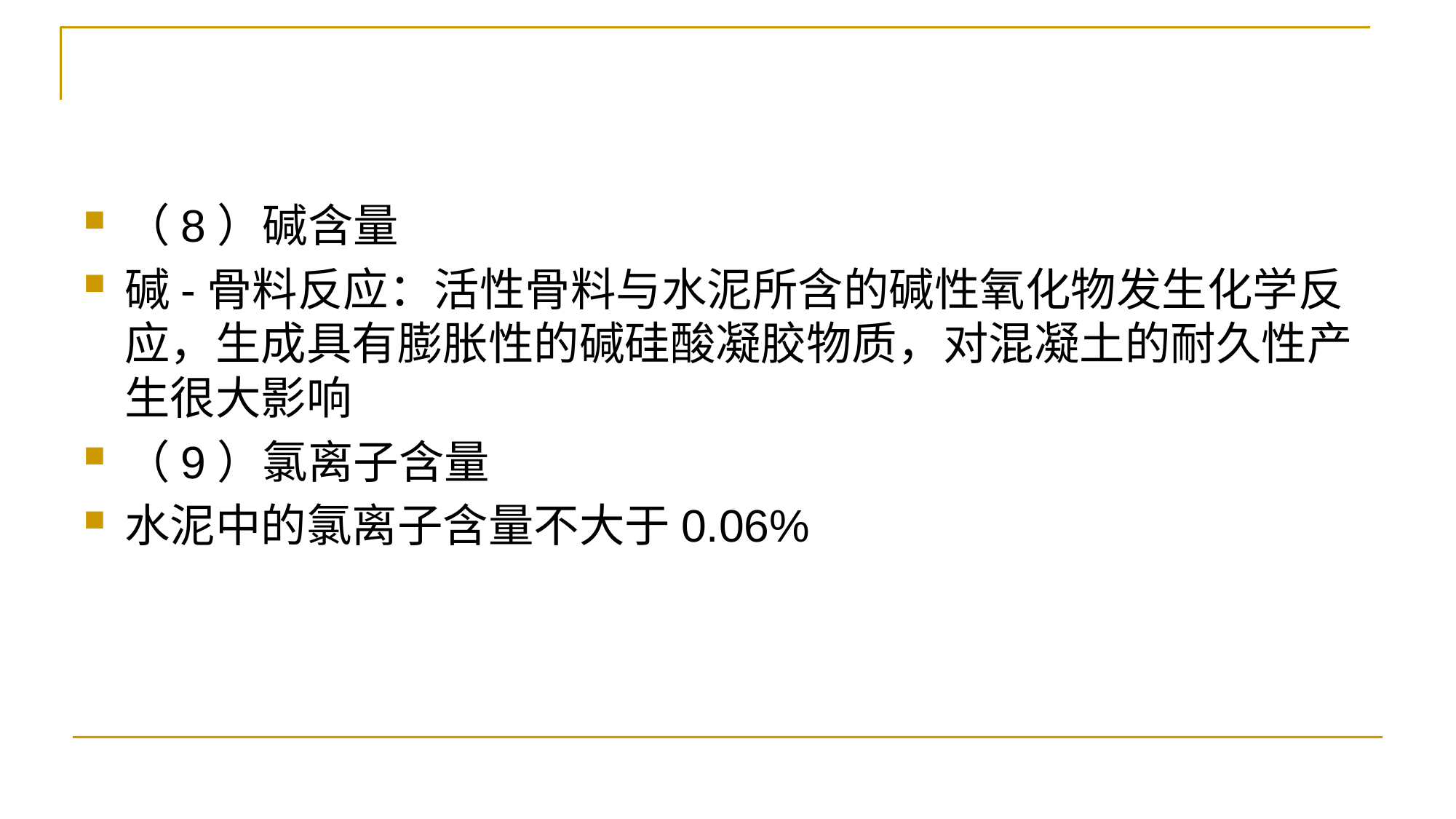

（8）碱含量
碱-骨料反应：活性骨料与水泥所含的碱性氧化物发生化学反应，生成具有膨胀性的碱硅酸凝胶物质，对混凝土的耐久性产生很大影响
（9）氯离子含量
水泥中的氯离子含量不大于0.06%